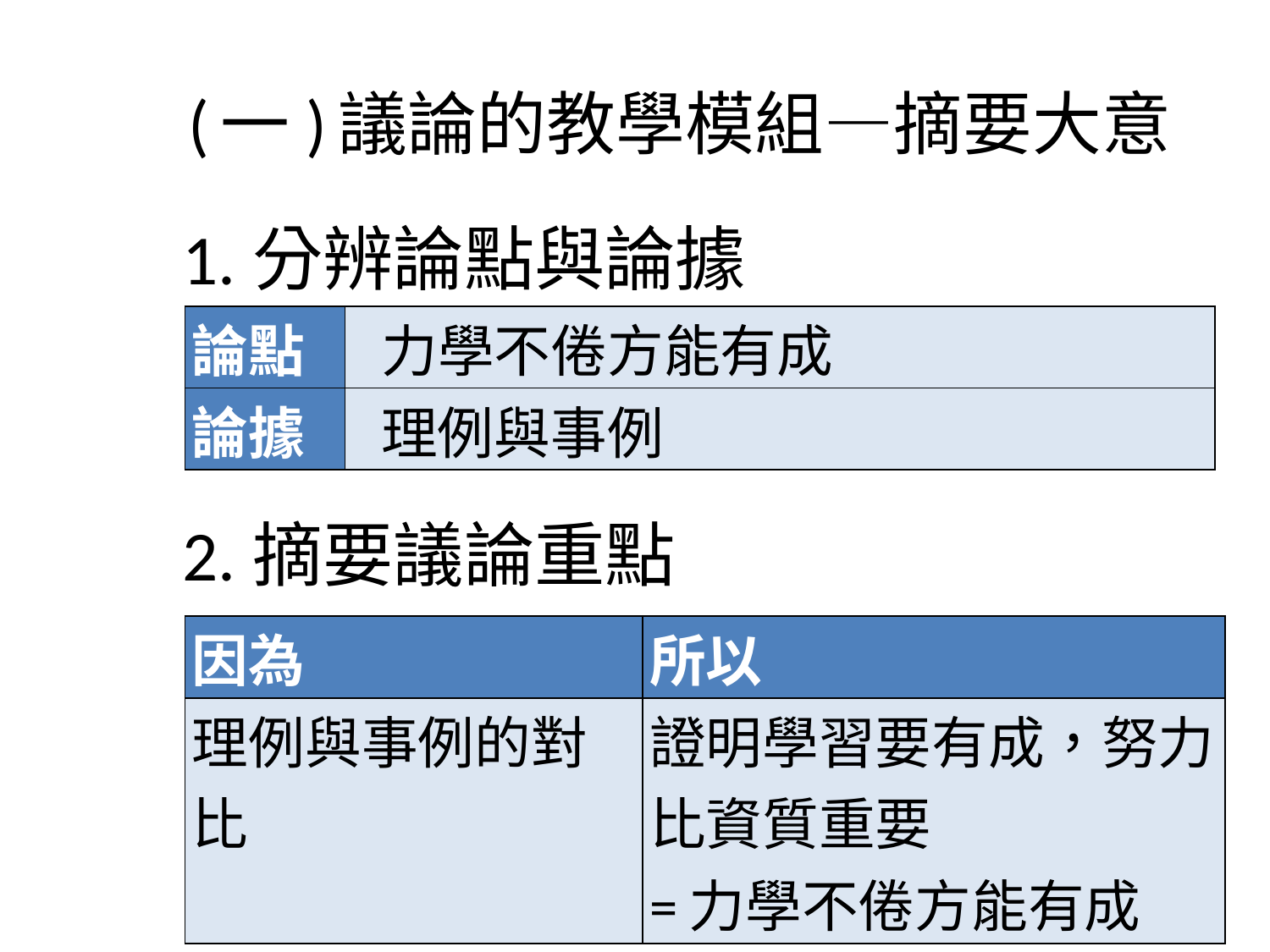

# (一)議論的教學模組—摘要大意
1.分辨論點與論據

2.摘要議論重點

| 論點 | 力學不倦方能有成 |
| --- | --- |
| 論據 | 理例與事例 |
| 因為 | 所以 |
| --- | --- |
| 理例與事例的對比 | 證明學習要有成，努力比資質重要 =力學不倦方能有成 |